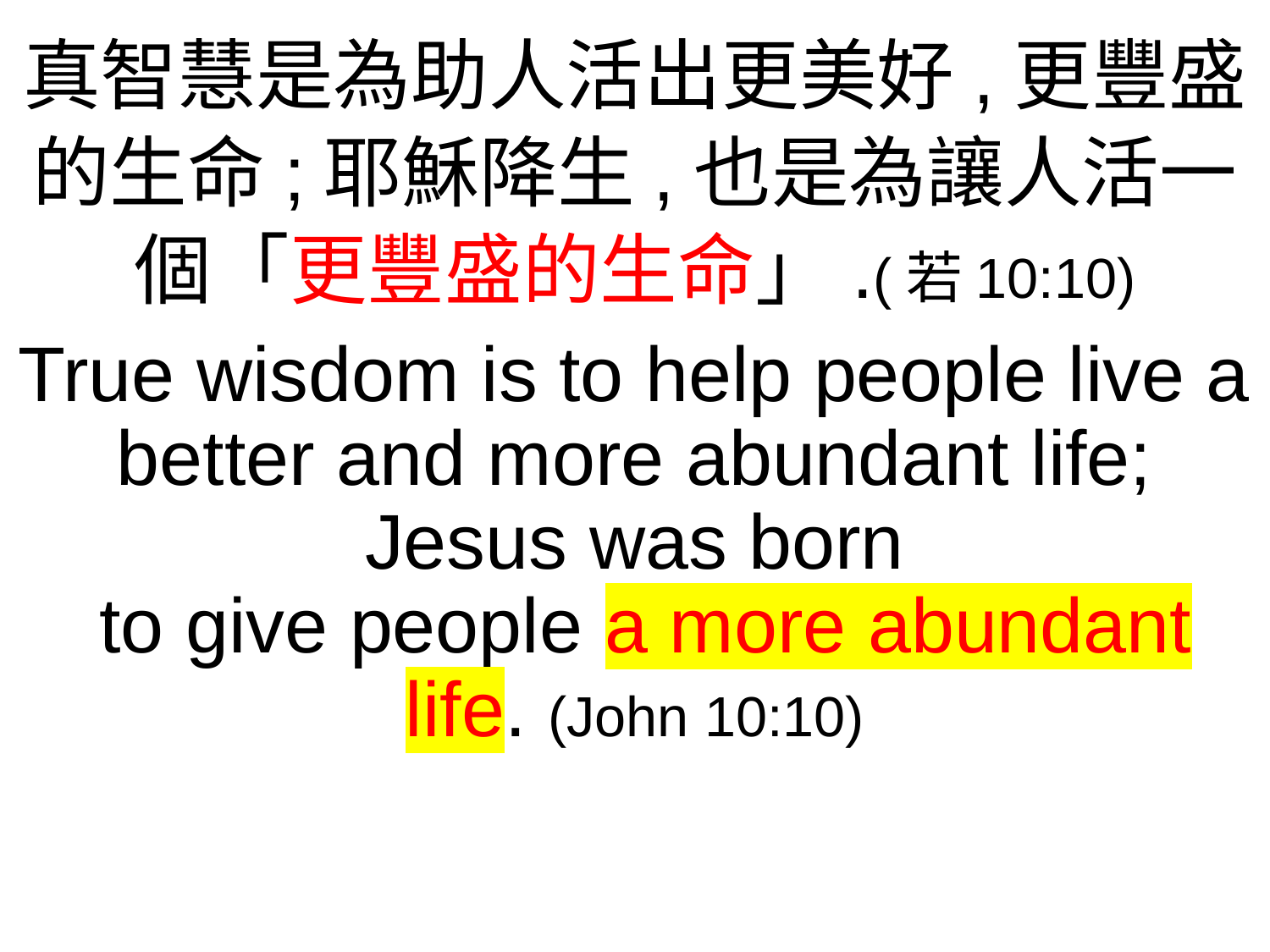

真智慧是為助人活出更美好,更豐盛的生命;耶穌降生,也是為讓人活一個「更豐盛的生命」.(若10:10)
True wisdom is to help people live a better and more abundant life; Jesus was born
 to give people a more abundant life. (John 10:10)